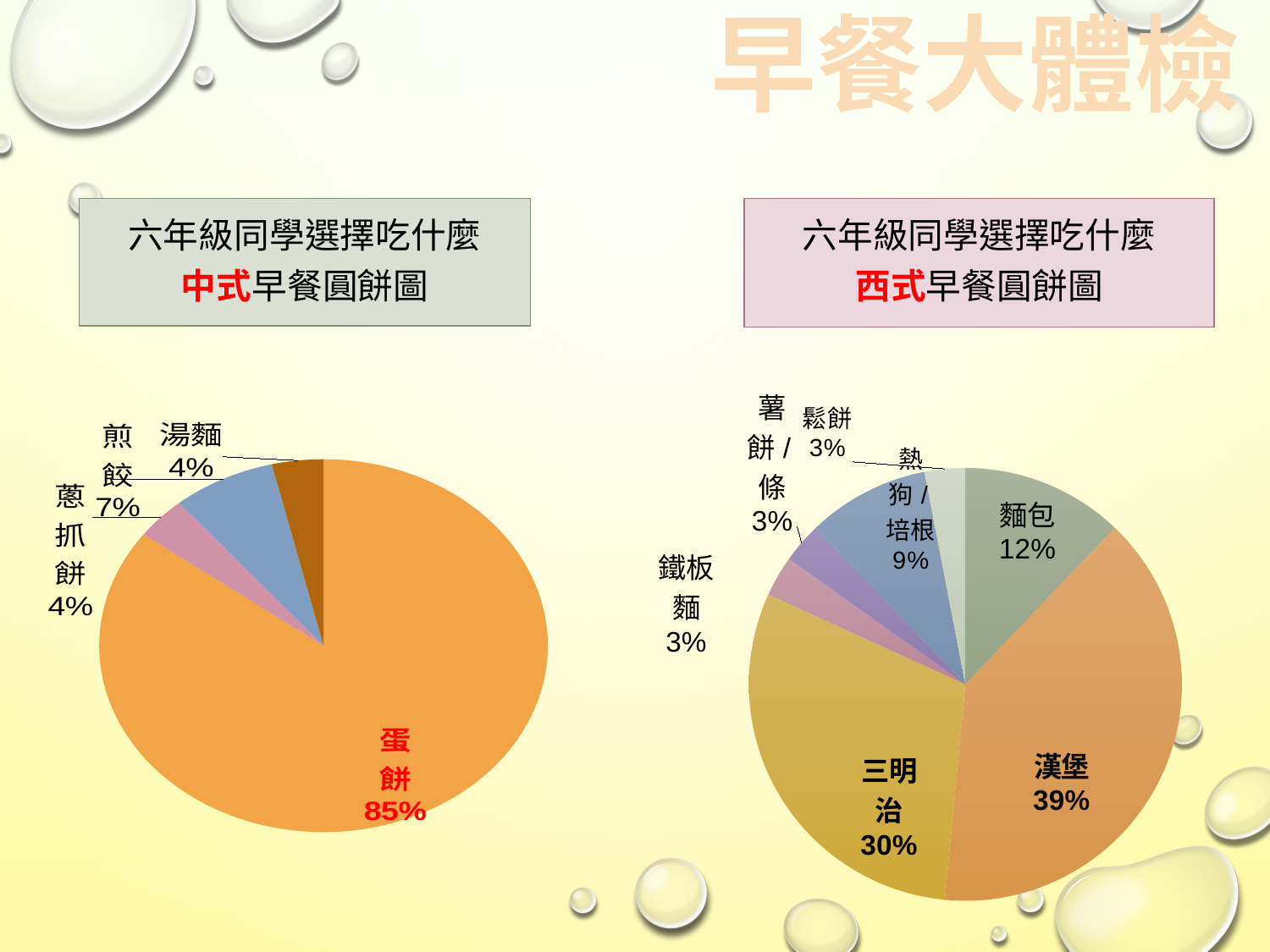

早餐大體檢
六年級同學選擇吃什麼
中式早餐圓餅圖

六年級同學選擇吃什麼
西式早餐圓餅圖

### Chart

| Category | 六年級同學選擇吃什麼中式早餐圓餅圖 |
|---|---|
| 蛋餅 | 23.0 |
| 蔥抓餅 | 1.0 |
| 煎餃 | 2.0 |
| 湯麵 | 1.0 |

### Chart

| Category | 銷售 |
|---|---|
| 麵包 | 4.0 |
| 漢堡 | 13.0 |
| 三明治 | 10.0 |
| 鐵板麵 | 1.0 |
| 薯餅/條 | 1.0 |
| 熱狗/培根 | 3.0 |
| 鬆餅 | 1.0 |